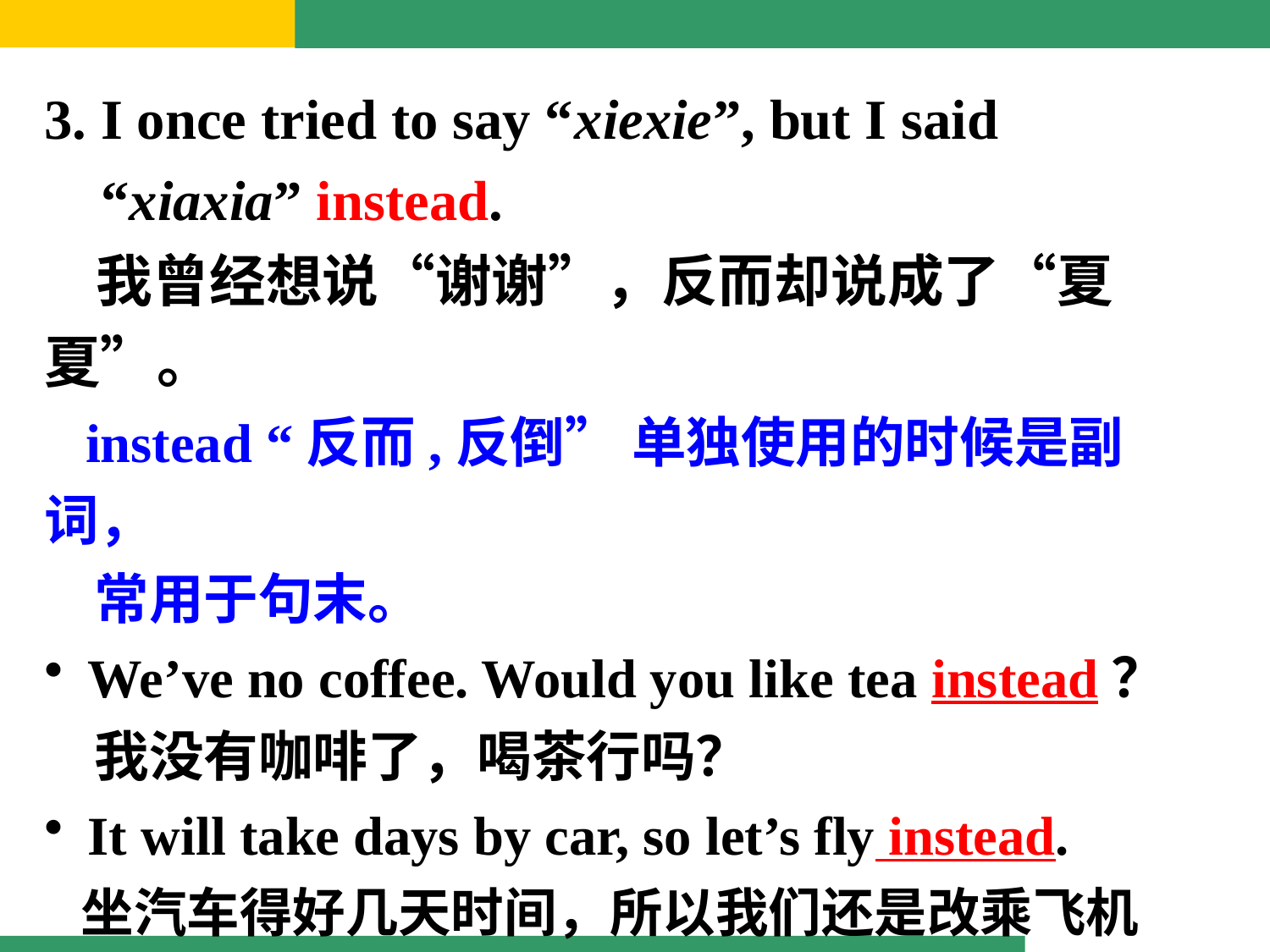

3. I once tried to say “xiexie”, but I said
    “xiaxia” instead.
   我曾经想说“谢谢”，反而却说成了“夏夏”。
   instead “反而,反倒” 单独使用的时候是副词，
   常用于句末。
 We’ve no coffee. Would you like tea instead？
   我没有咖啡了，喝茶行吗？
 It will take days by car, so let’s fly instead.
  坐汽车得好几天时间，所以我们还是改乘飞机
  吧。